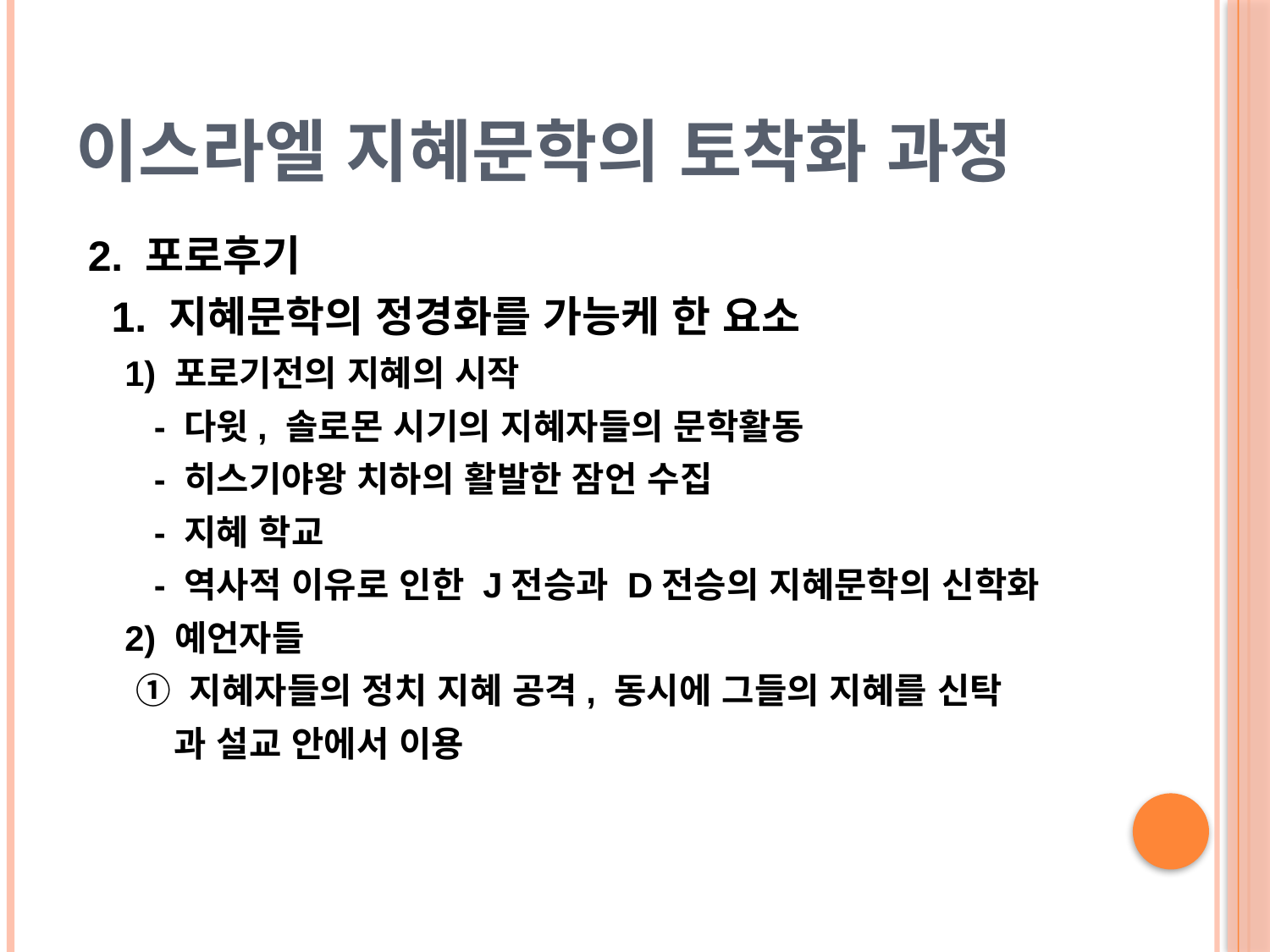

# 이스라엘 지혜문학의 토착화 과정
 2. 포로후기
   1. 지혜문학의 정경화를 가능케 한 요소
     1) 포로기전의 지혜의 시작
        - 다윗, 솔로몬 시기의 지혜자들의 문학활동
        - 히스기야왕 치하의 활발한 잠언 수집
        - 지혜 학교
        - 역사적 이유로 인한 J전승과 D전승의 지혜문학의 신학화
     2) 예언자들
      ① 지혜자들의 정치 지혜 공격, 동시에 그들의 지혜를 신탁
         과 설교 안에서 이용